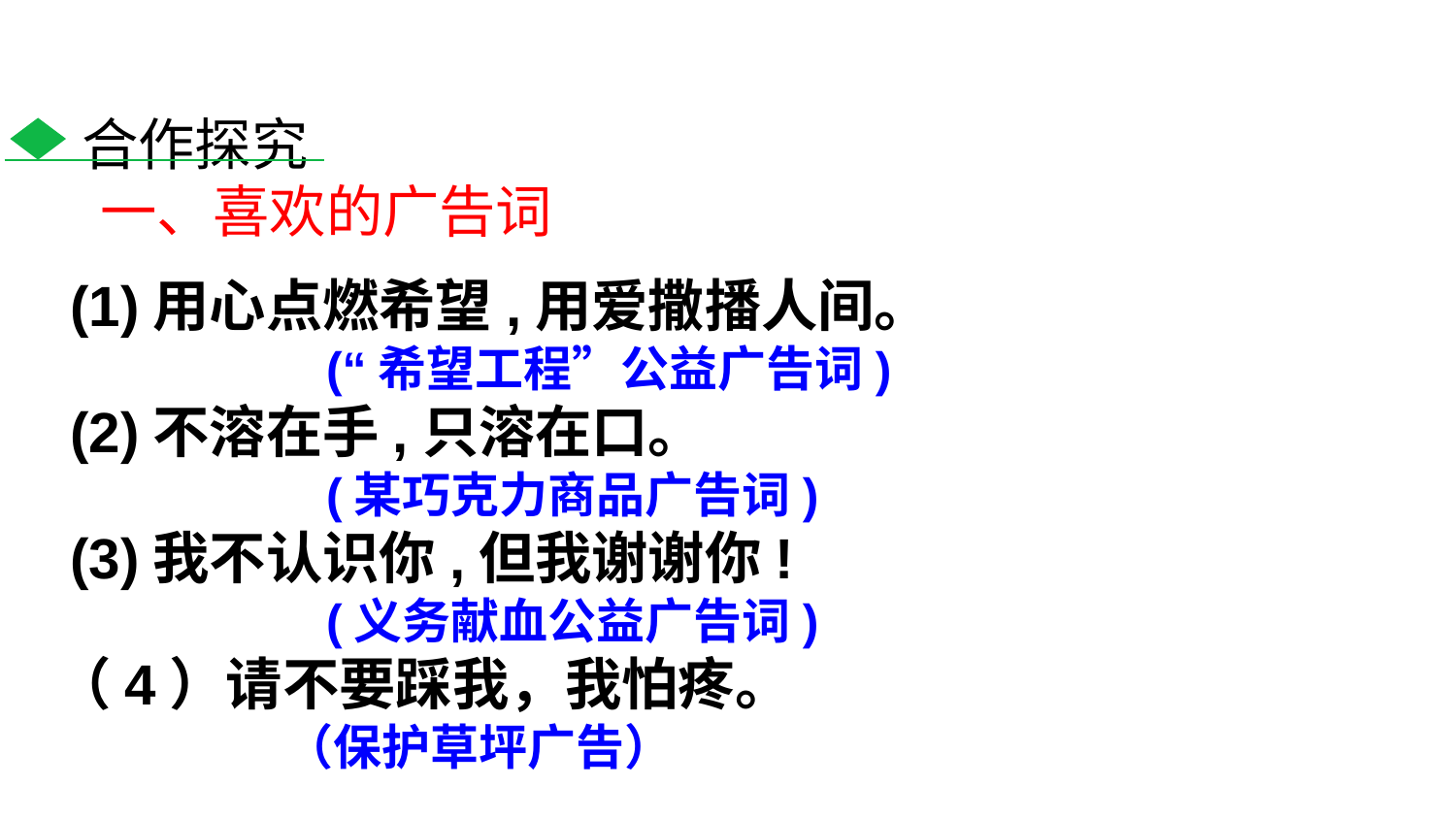

合作探究

一、喜欢的广告词
 (1)用心点燃希望,用爱撒播人间。
                    (“希望工程”公益广告词)
 (2)不溶在手,只溶在口。
                    (某巧克力商品广告词)
 (3)我不认识你,但我谢谢你!
                    (义务献血公益广告词)
（4）请不要踩我，我怕疼。
                    （保护草坪广告）